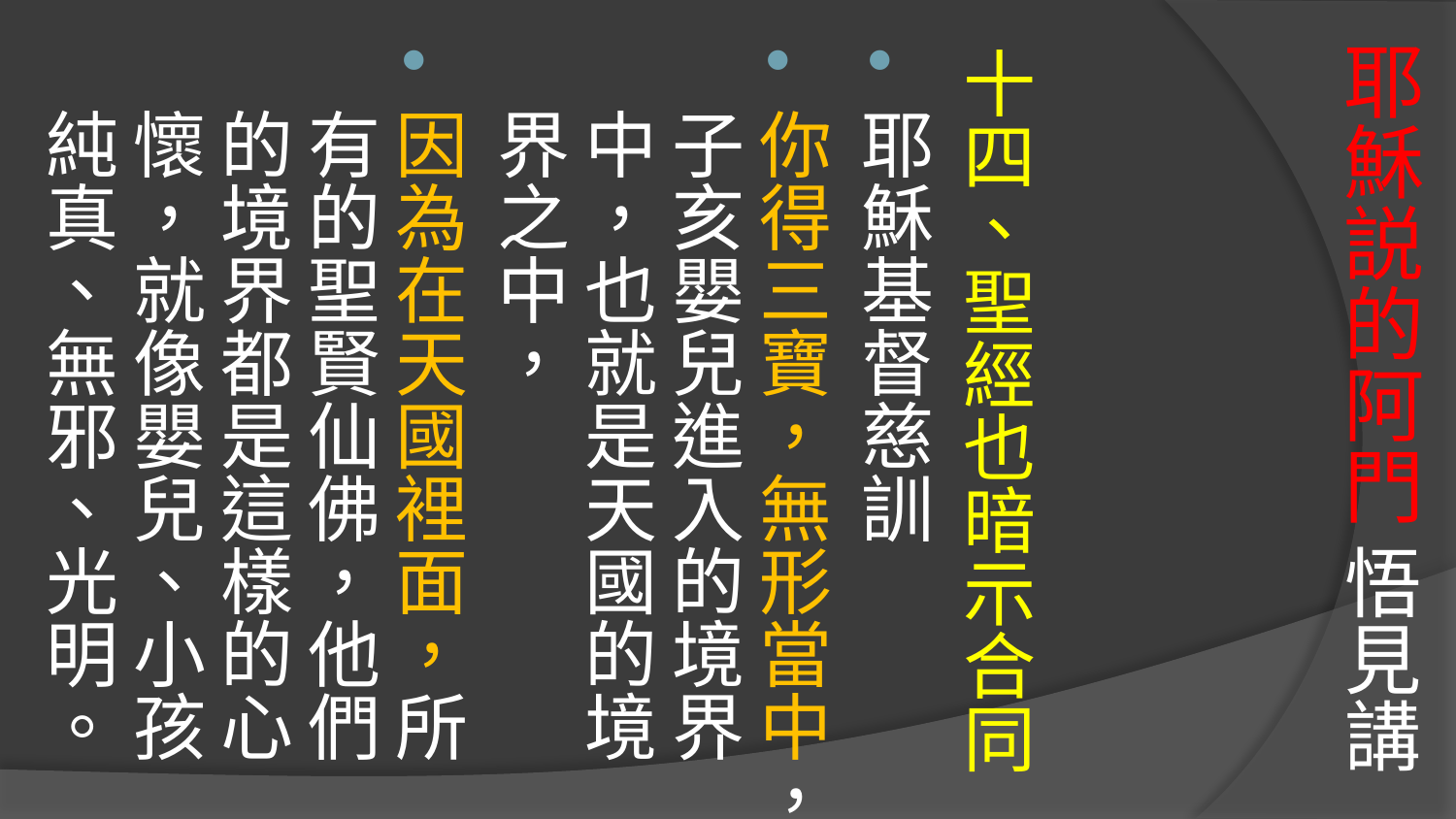

# 耶穌説的阿門 悟見講
十四、聖經也暗示合同
耶穌基督慈訓
你得三寶，無形當中，子亥嬰兒進入的境界中，也就是天國的境界之中，
因為在天國裡面，所有的聖賢仙佛，他們的境界都是這樣的心懷，就像嬰兒、小孩純真、無邪、光明。